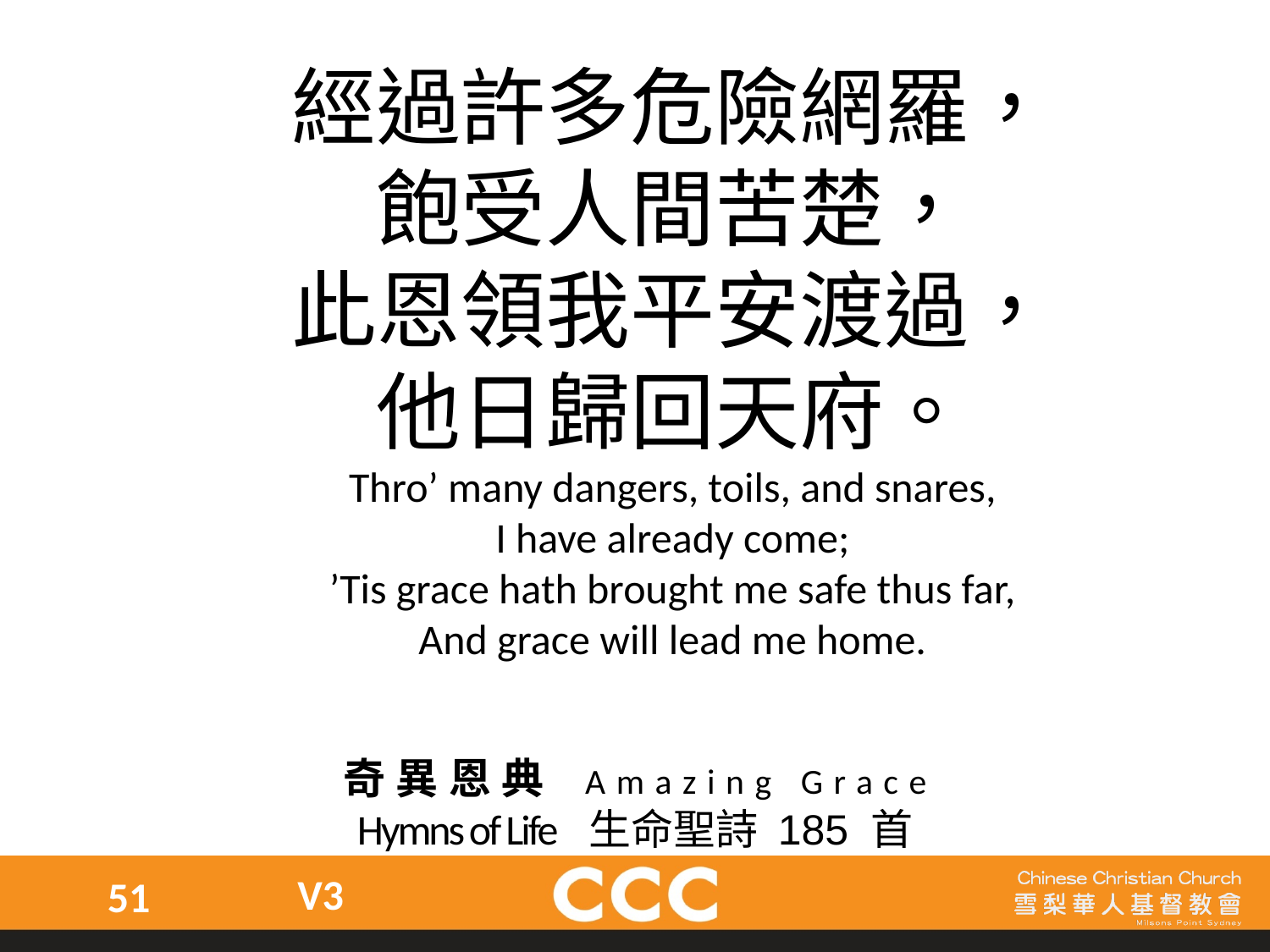

經過許多危險網羅，
飽受人間苦楚，
此恩領我平安渡過，
他日歸回天府。
Thro’ many dangers, toils, and snares,
I have already come;
’Tis grace hath brought me safe thus far,
And grace will lead me home.
奇異恩典 Amazing Grace
Hymns of Life   生命聖詩 185 首
V3
51